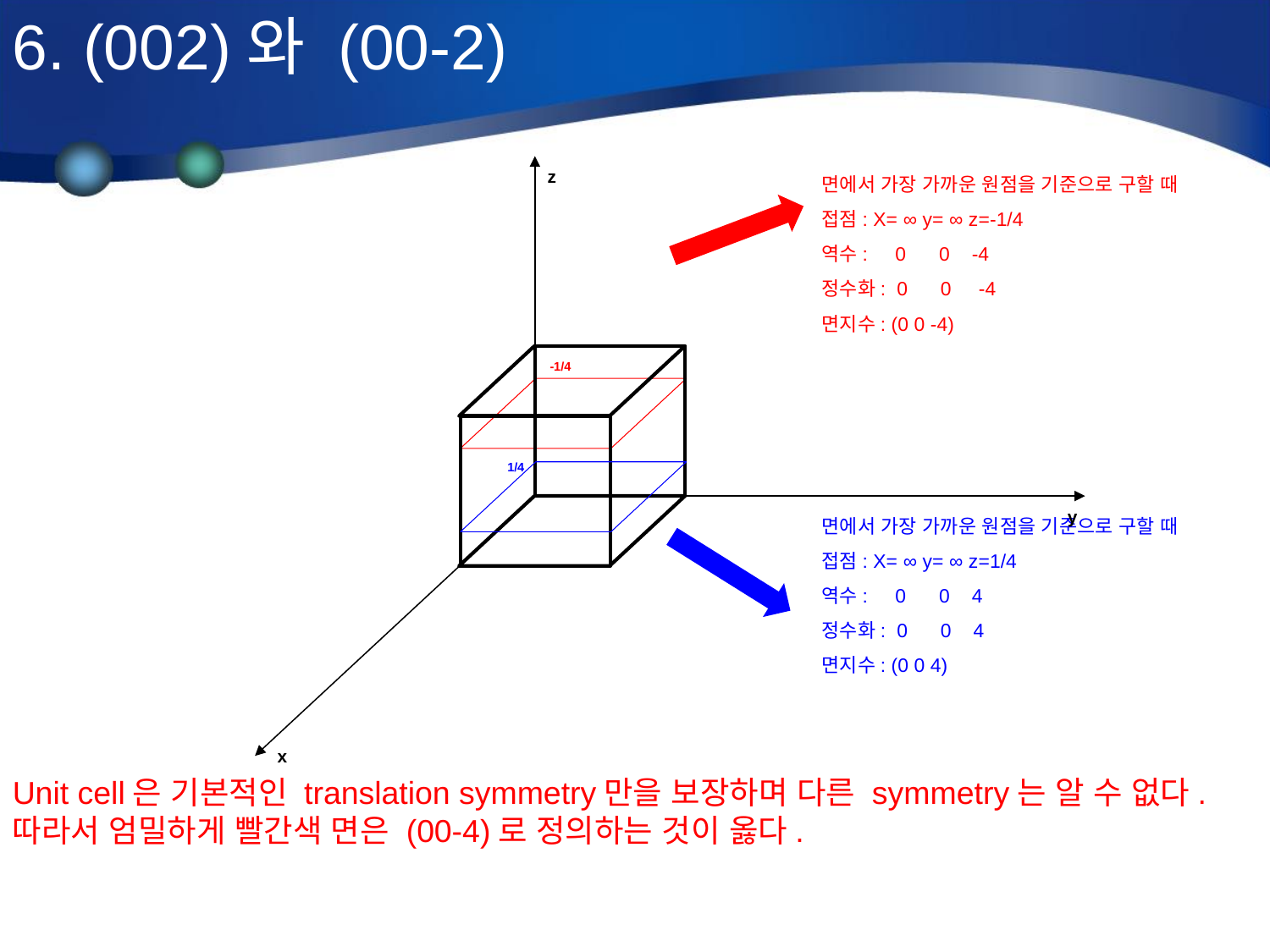

6. (002)와 (00-2)
면에서 가장 가까운 원점을 기준으로 구할 때
접점: X= ∞ y= ∞ z=-1/4
역수:     0      0    -4
정수화:  0      0     -4
면지수: (0 0 -4)
z

-1/4

1/4

면에서 가장 가까운 원점을 기준으로 구할 때
접점: X= ∞ y= ∞ z=1/4
역수:     0      0    4
정수화:  0      0    4
면지수: (0 0 4)
y

x
Unit cell은 기본적인 translation symmetry만을 보장하며 다른 symmetry는 알 수 없다. 따라서 엄밀하게 빨간색 면은 (00-4)로 정의하는 것이 옳다.